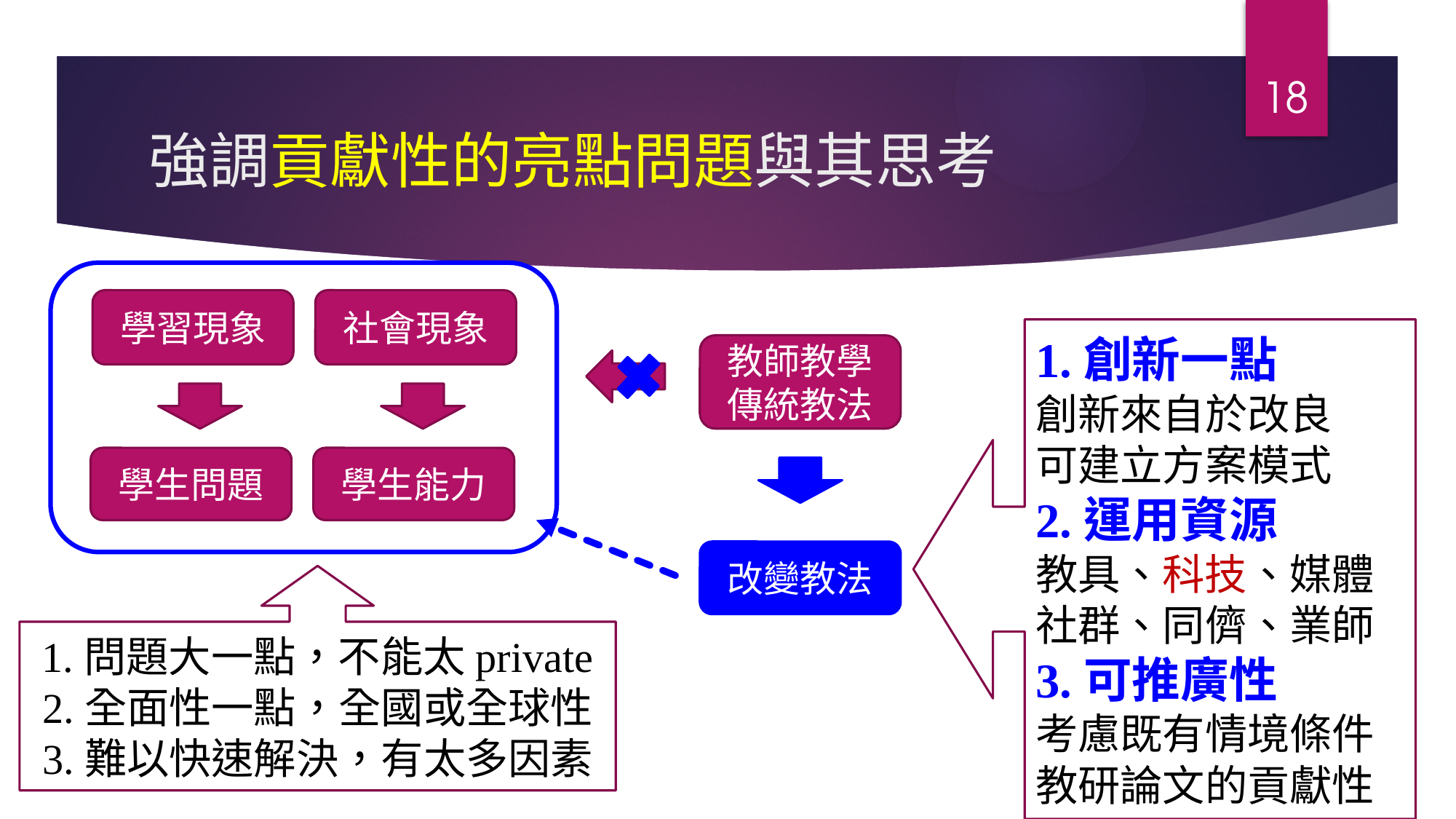

18
# 強調貢獻性的亮點問題與其思考

學習現象
社會現象
1.創新一點
創新來自於改良
可建立方案模式
2.運用資源
教具、科技、媒體
社群、同儕、業師
3.可推廣性
考慮既有情境條件
教研論文的貢獻性
教師教學
傳統教法

學生問題
學生能力

改變教法
1.問題大一點，不能太private
2.全面性一點，全國或全球性
3.難以快速解決，有太多因素